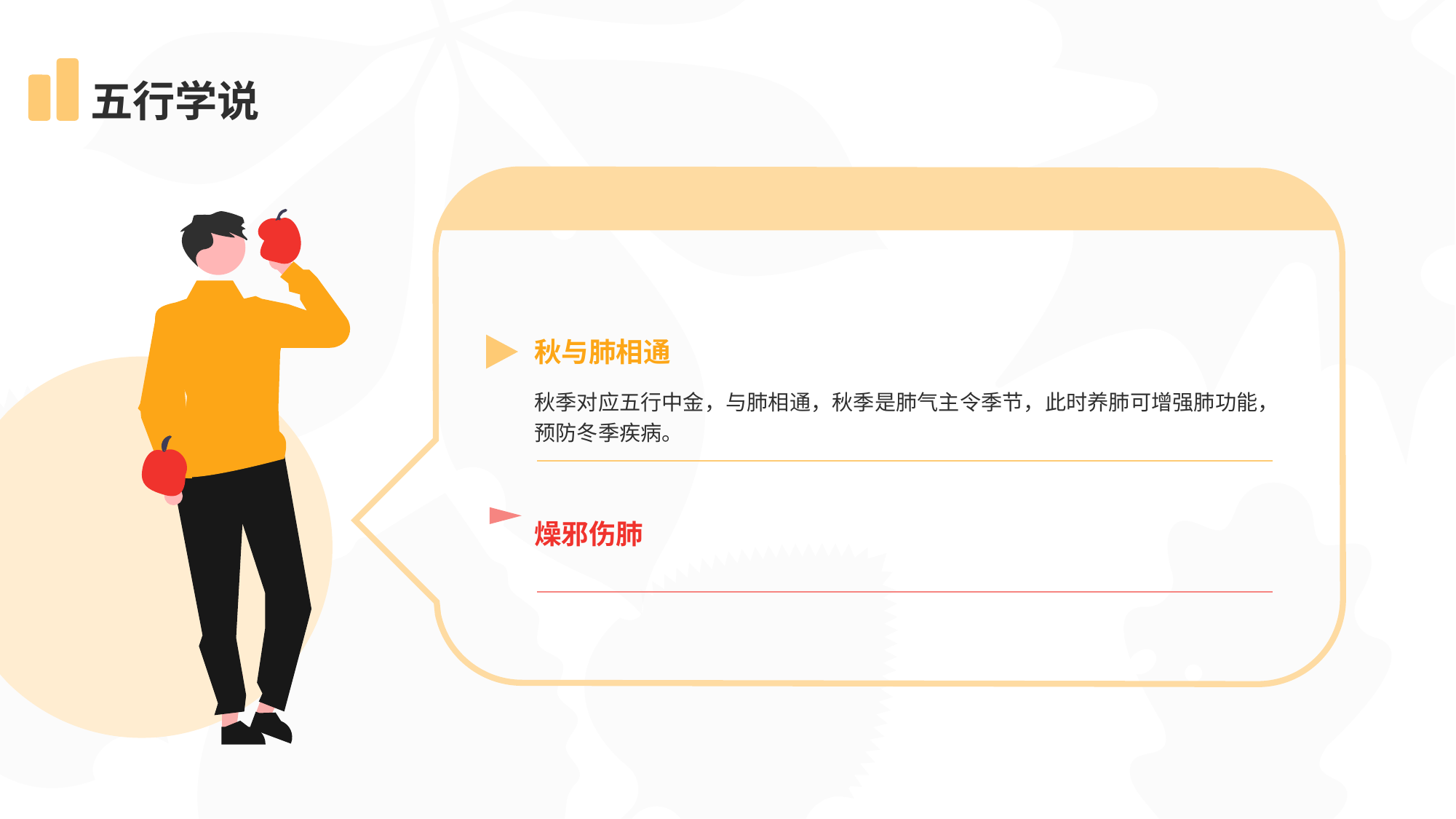

# 五行学说

秋与肺相通

秋季对应五行中金，与肺相通，秋季是肺气主令季节，此时养肺可增强肺功能，预防冬季疾病。

燥邪伤肺